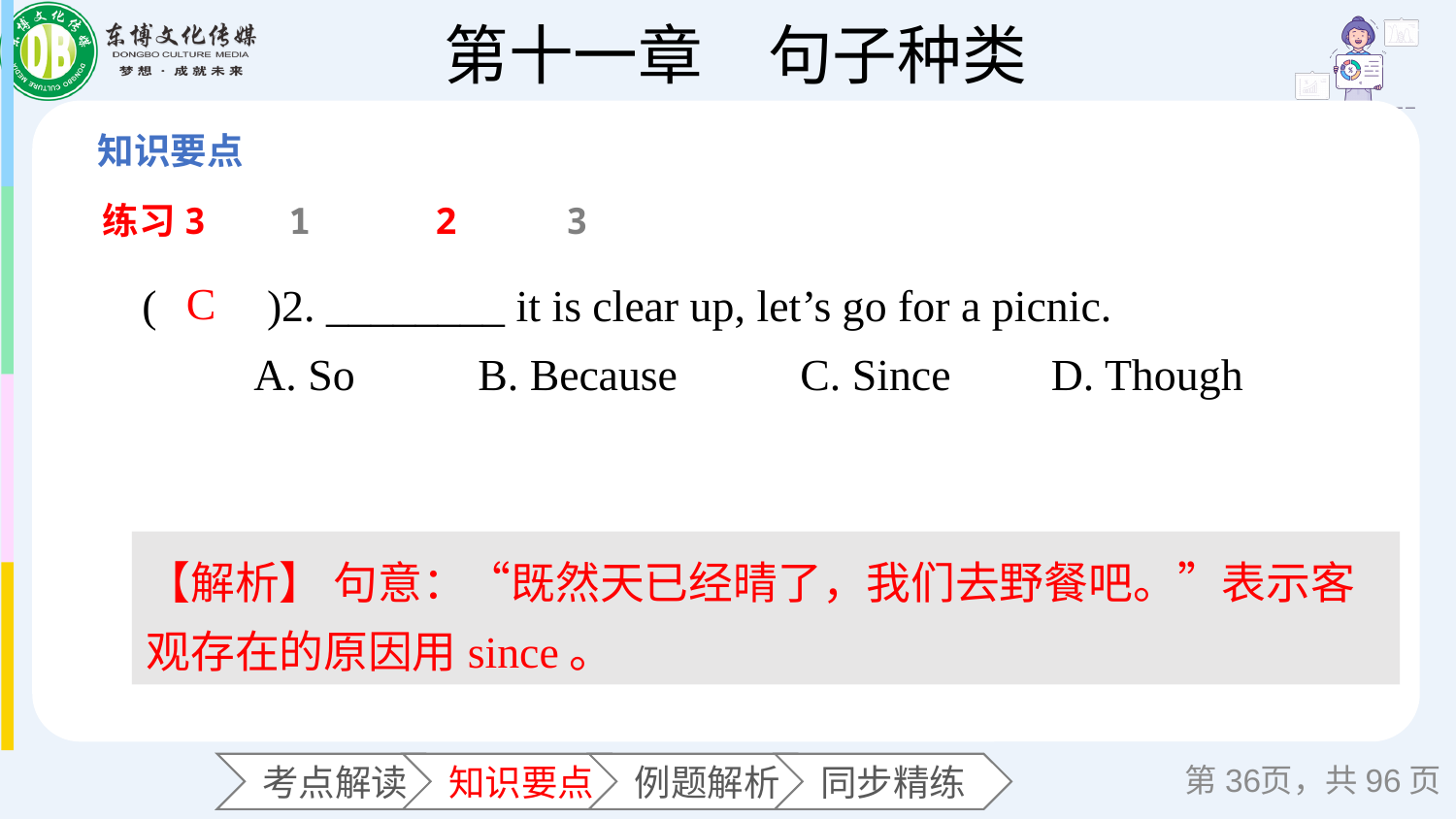

练习3
1
2
3
(　　)2. ________ it is clear up, let’s go for a picnic.
          A. So           B. Because           C. Since         D. Though
C
【解析】 句意：“既然天已经晴了，我们去野餐吧。”表示客观存在的原因用since。
第36页，共96页